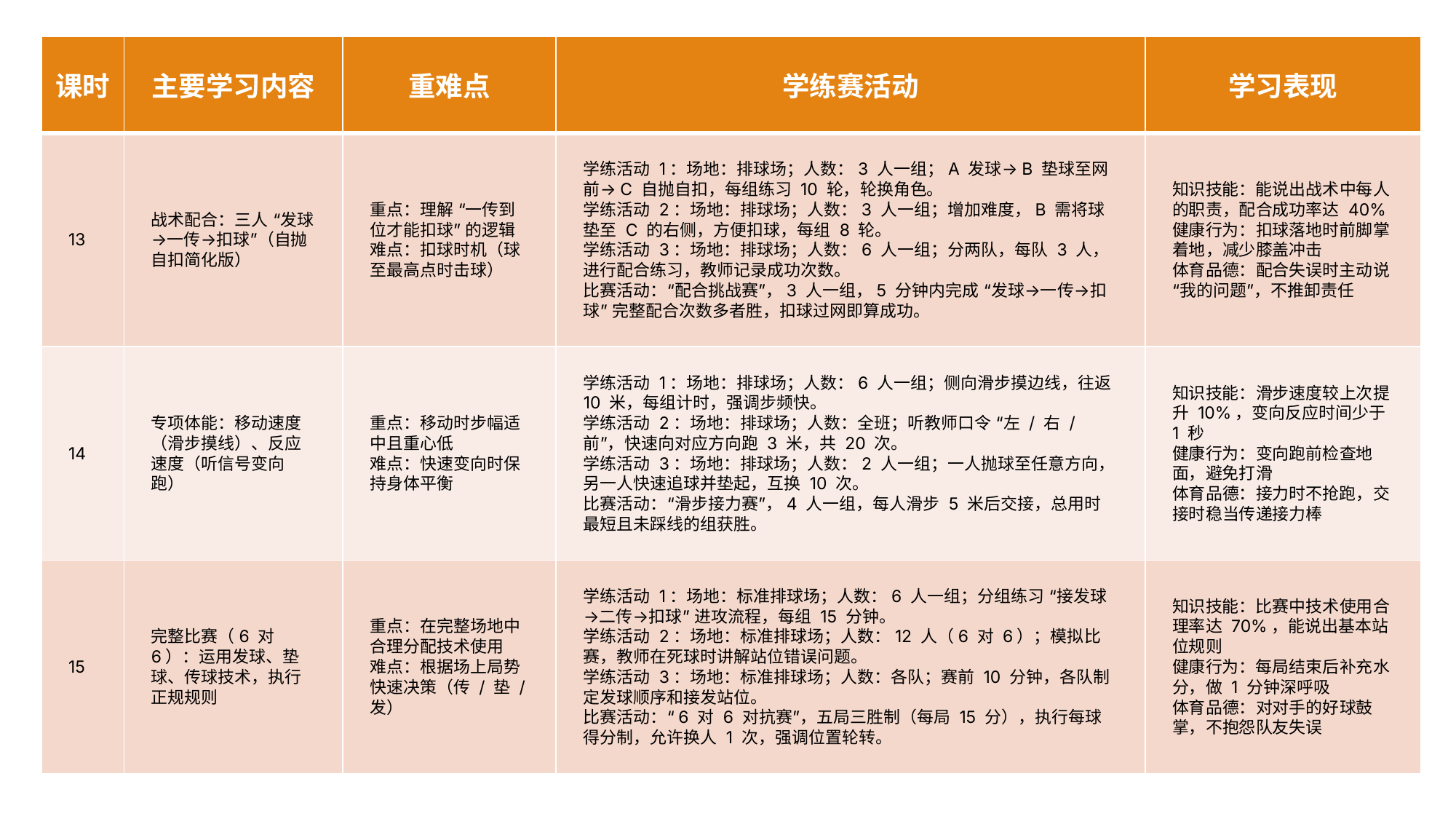

| 课时 | 主要学习内容 | 重难点 | 学练赛活动 | 学习表现 |
| --- | --- | --- | --- | --- |
| 13 | 战术配合：三人 “发球→一传→扣球”（自抛自扣简化版） | 重点：理解 “一传到位才能扣球” 的逻辑 难点：扣球时机（球至最高点时击球） | 学练活动 1：场地：排球场；人数：3 人一组；A 发球→B 垫球至网前→C 自抛自扣，每组练习 10 轮，轮换角色。 学练活动 2：场地：排球场；人数：3 人一组；增加难度，B 需将球垫至 C 的右侧，方便扣球，每组 8 轮。 学练活动 3：场地：排球场；人数：6 人一组；分两队，每队 3 人，进行配合练习，教师记录成功次数。 比赛活动：“配合挑战赛”，3 人一组，5 分钟内完成 “发球→一传→扣球” 完整配合次数多者胜，扣球过网即算成功。 | 知识技能：能说出战术中每人的职责，配合成功率达 40% 健康行为：扣球落地时前脚掌着地，减少膝盖冲击 体育品德：配合失误时主动说 “我的问题”，不推卸责任 |
| 14 | 专项体能：移动速度（滑步摸线）、反应速度（听信号变向跑） | 重点：移动时步幅适中且重心低 难点：快速变向时保持身体平衡 | 学练活动 1：场地：排球场；人数：6 人一组；侧向滑步摸边线，往返 10 米，每组计时，强调步频快。 学练活动 2：场地：排球场；人数：全班；听教师口令 “左 / 右 / 前”，快速向对应方向跑 3 米，共 20 次。 学练活动 3：场地：排球场；人数：2 人一组；一人抛球至任意方向，另一人快速追球并垫起，互换 10 次。 比赛活动：“滑步接力赛”，4 人一组，每人滑步 5 米后交接，总用时最短且未踩线的组获胜。 | 知识技能：滑步速度较上次提升 10%，变向反应时间少于 1 秒 健康行为：变向跑前检查地面，避免打滑 体育品德：接力时不抢跑，交接时稳当传递接力棒 |
| 15 | 完整比赛（6 对 6）：运用发球、垫球、传球技术，执行正规规则 | 重点：在完整场地中合理分配技术使用 难点：根据场上局势快速决策（传 / 垫 / 发） | 学练活动 1：场地：标准排球场；人数：6 人一组；分组练习 “接发球→二传→扣球” 进攻流程，每组 15 分钟。 学练活动 2：场地：标准排球场；人数：12 人（6 对 6）；模拟比赛，教师在死球时讲解站位错误问题。 学练活动 3：场地：标准排球场；人数：各队；赛前 10 分钟，各队制定发球顺序和接发站位。 比赛活动：“6 对 6 对抗赛”，五局三胜制（每局 15 分），执行每球得分制，允许换人 1 次，强调位置轮转。 | 知识技能：比赛中技术使用合理率达 70%，能说出基本站位规则 健康行为：每局结束后补充水分，做 1 分钟深呼吸 体育品德：对对手的好球鼓掌，不抱怨队友失误 |